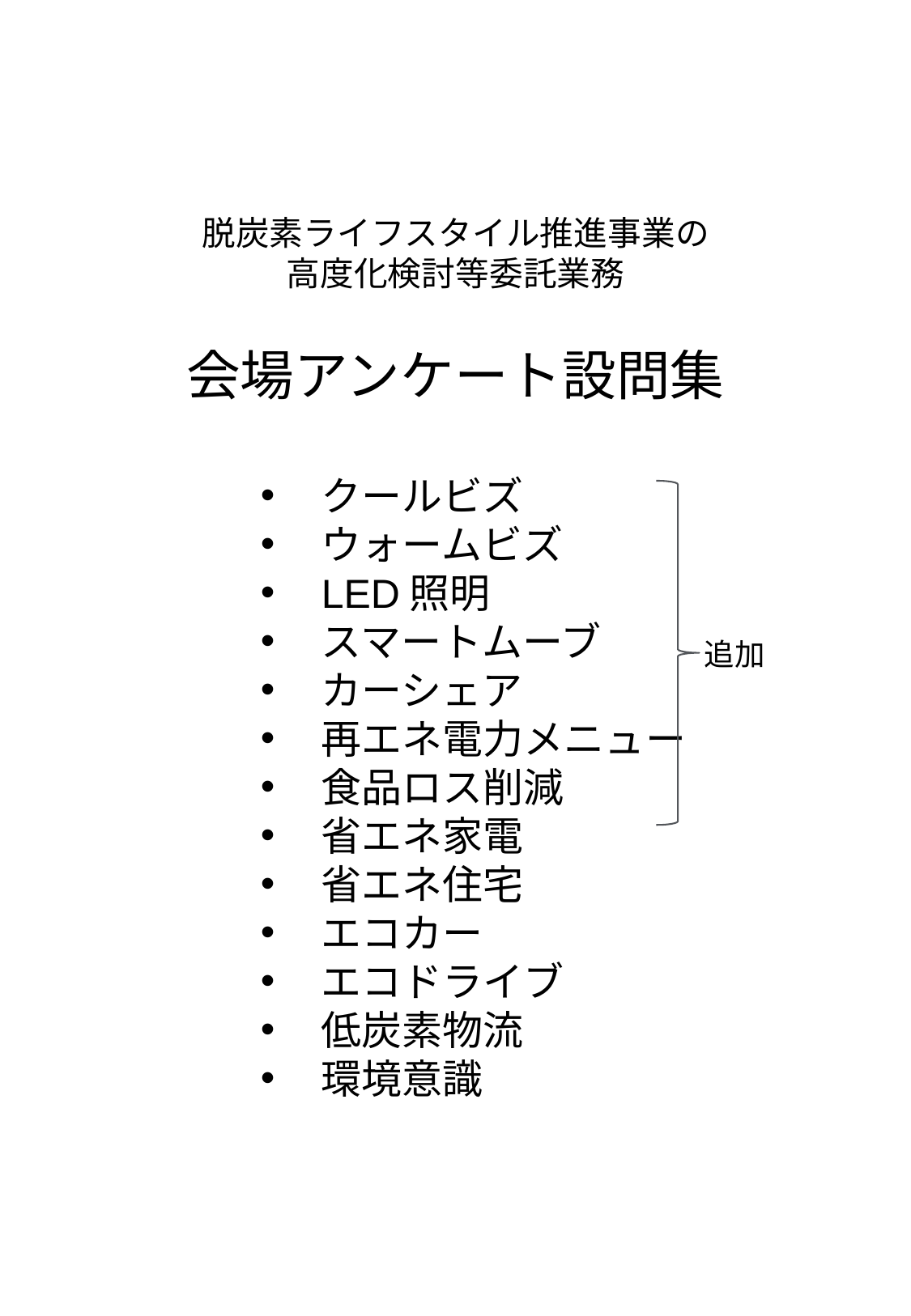

脱炭素ライフスタイル推進事業の
高度化検討等委託業務
会場アンケート設問集
クールビズ
ウォームビズ
LED照明
スマートムーブ
カーシェア
再エネ電力メニュー
食品ロス削減
省エネ家電
省エネ住宅
エコカー
エコドライブ
低炭素物流
環境意識

追加